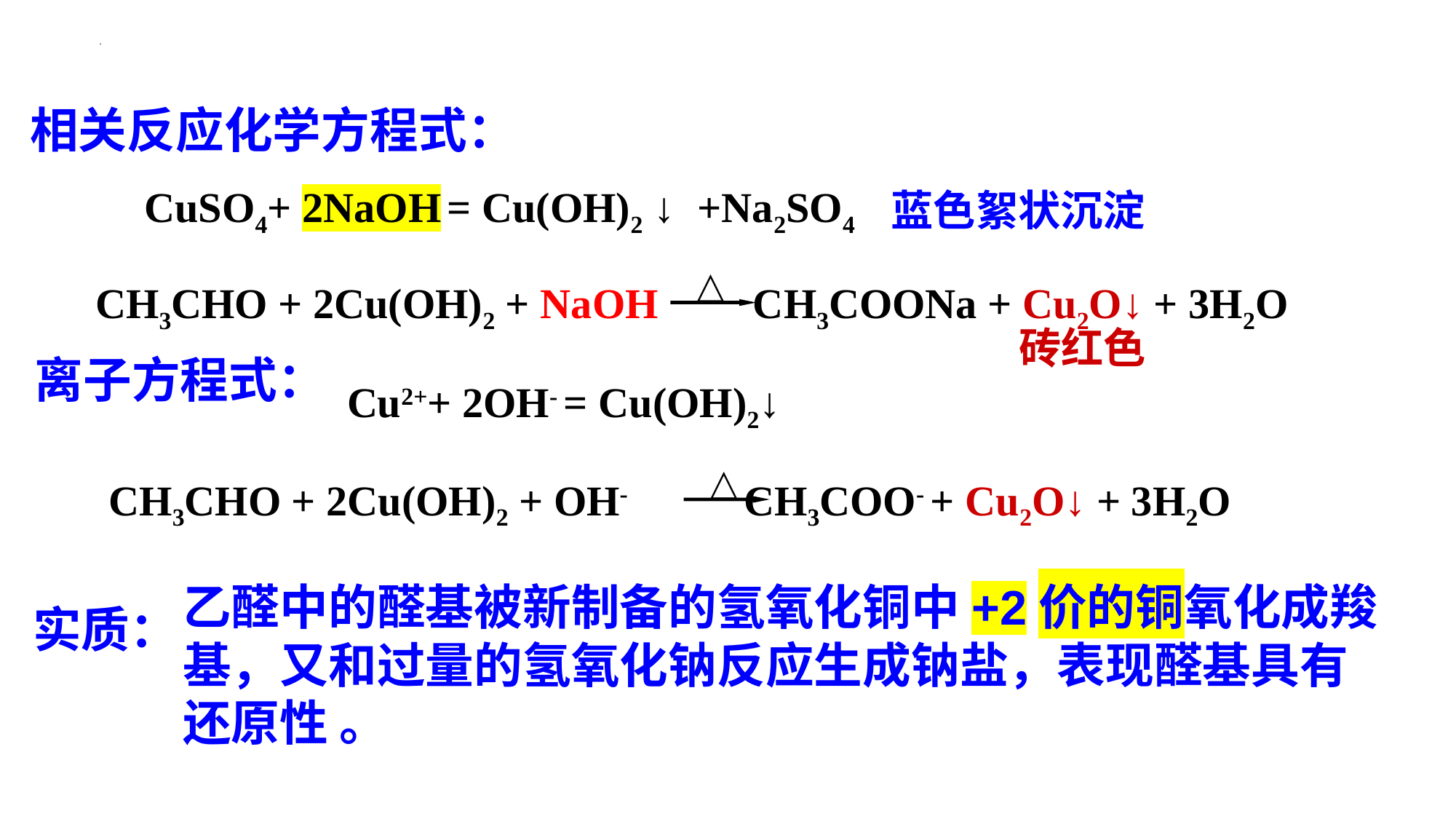

相关反应化学方程式：
 CuSO4+ 2NaOH = Cu(OH)2 ↓   +Na2SO4
蓝色絮状沉淀
△

CH3CHO + 2Cu(OH)2 + NaOH         CH3COONa + Cu2O↓ + 3H2O
砖红色
离子方程式：
 Cu2++ 2OH- = Cu(OH)2↓
△

CH3CHO + 2Cu(OH)2 + OH-           CH3COO- + Cu2O↓ + 3H2O
乙醛中的醛基被新制备的氢氧化铜中+2价的铜氧化成羧基，又和过量的氢氧化钠反应生成钠盐，表现醛基具有还原性 。
实质：